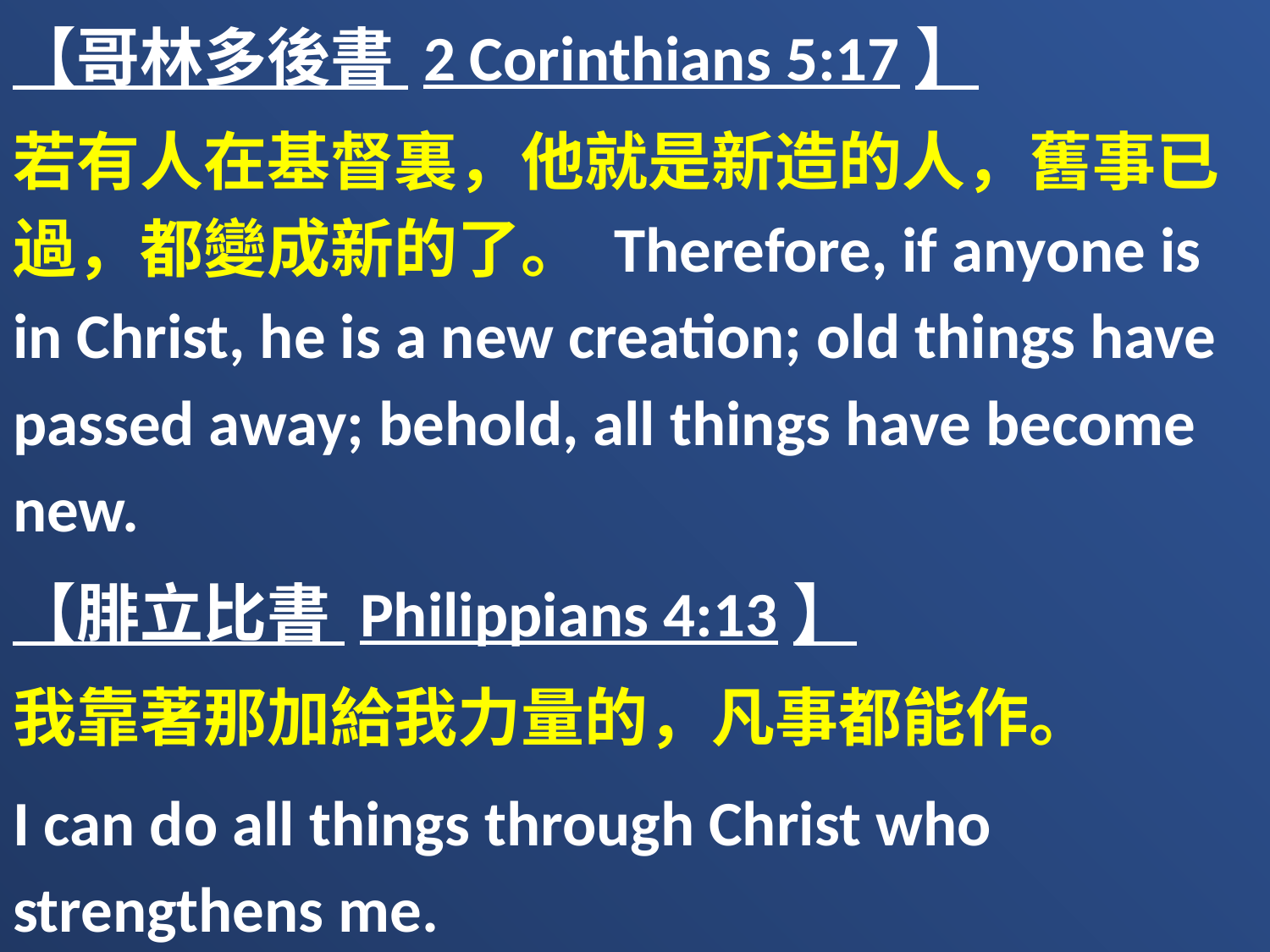

【哥林多後書 2 Corinthians 5:17】
若有人在基督裏，他就是新造的人，舊事已過，都變成新的了。 Therefore, if anyone is in Christ, he is a new creation; old things have passed away; behold, all things have become new.
【腓立比書 Philippians 4:13】
我靠著那加給我力量的，凡事都能作。
I can do all things through Christ who strengthens me.